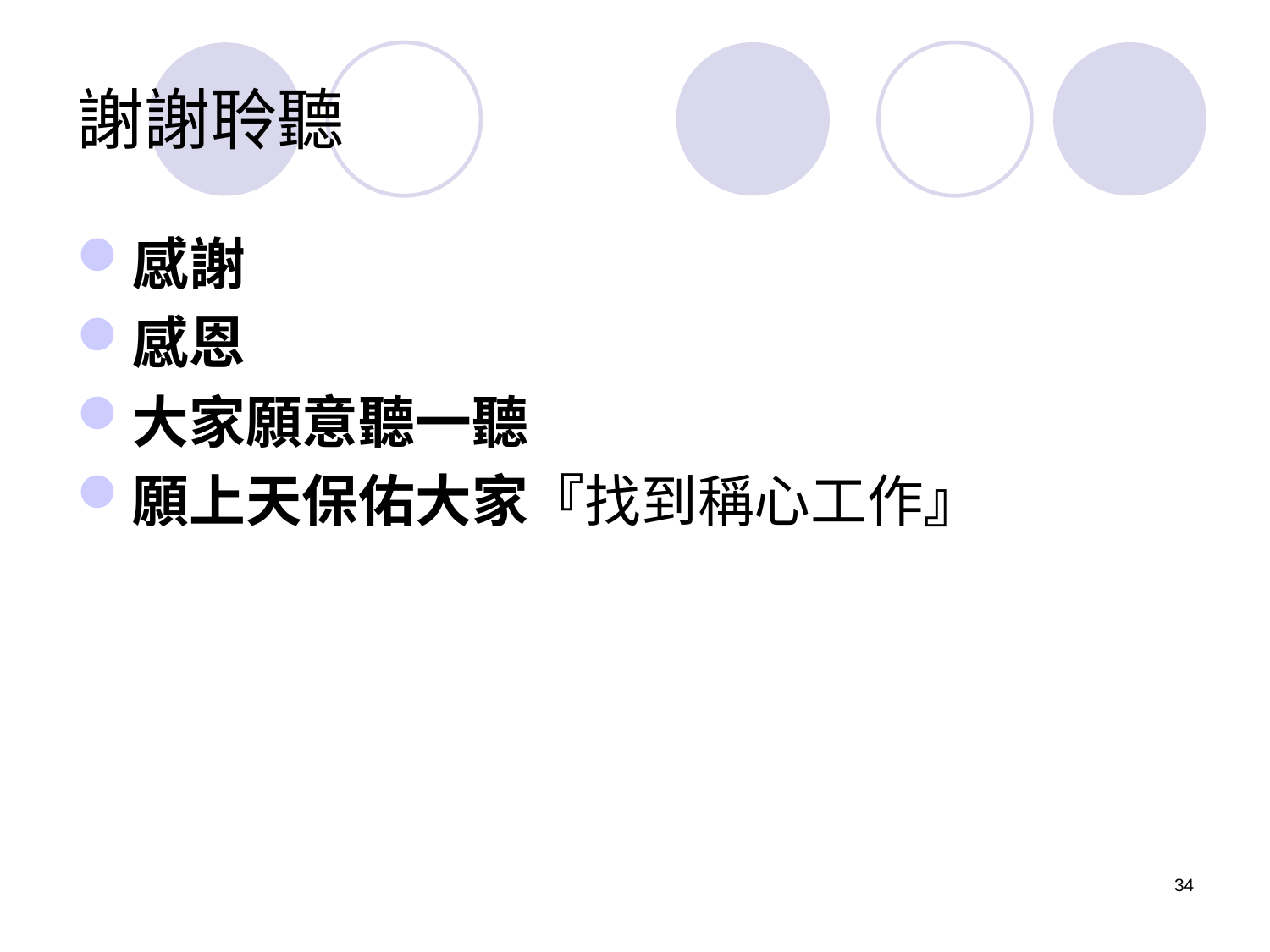

# 謝謝聆聽
感謝
感恩
大家願意聽一聽
願上天保佑大家『找到稱心工作』

34